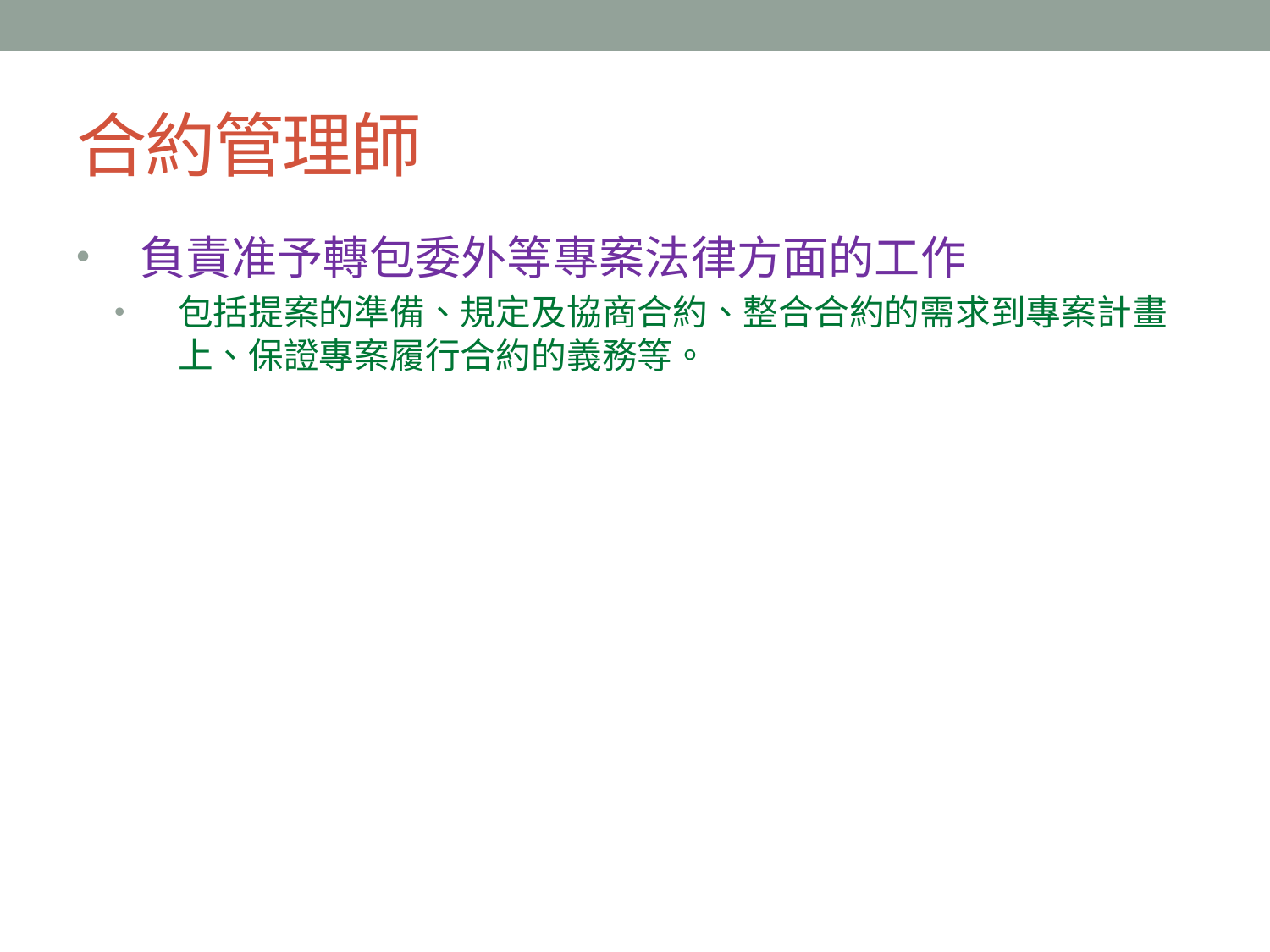

# 合約管理師
負責准予轉包委外等專案法律方面的工作
包括提案的準備、規定及協商合約、整合合約的需求到專案計畫上、保證專案履行合約的義務等。